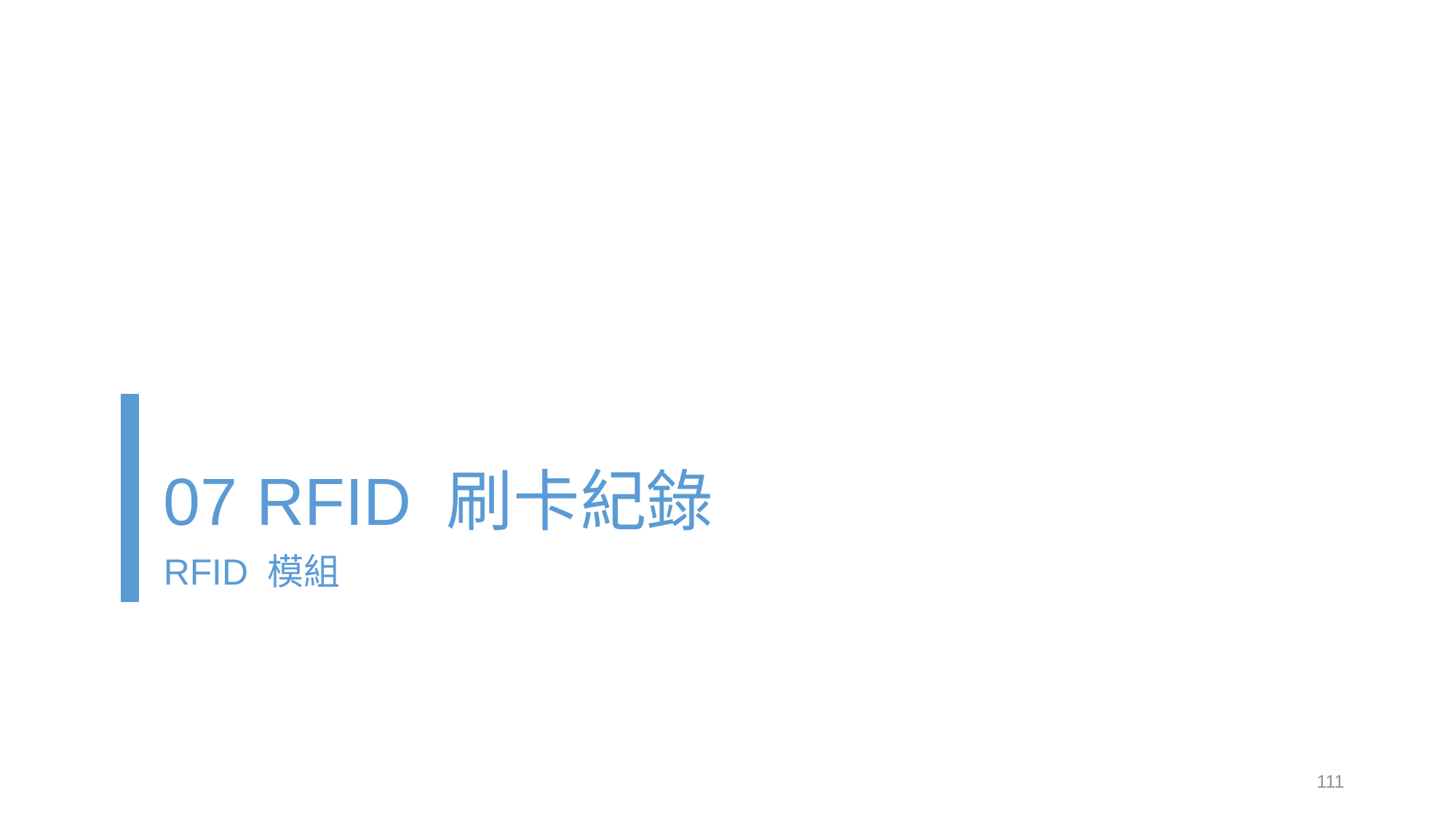

# 07 RFID 刷卡紀錄
RFID 模組
111